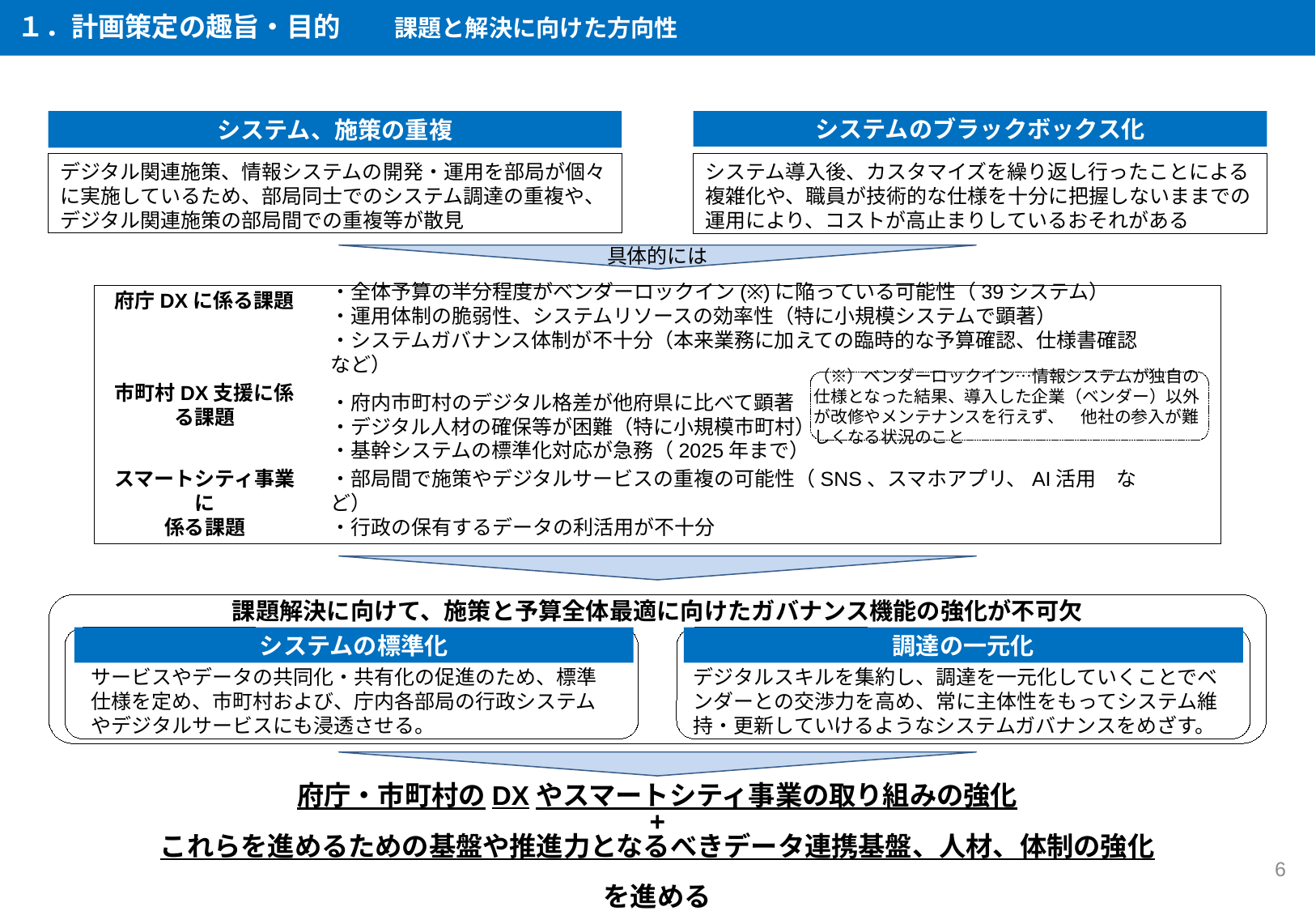

１．計画策定の趣旨・目的　　課題と解決に向けた方向性
システム、施策の重複
システムのブラックボックス化
システム導入後、カスタマイズを繰り返し行ったことによる複雑化や、職員が技術的な仕様を十分に把握しないままでの運用により、コストが高止まりしているおそれがある
デジタル関連施策、情報システムの開発・運用を部局が個々に実施しているため、部局同士でのシステム調達の重複や、デジタル関連施策の部局間での重複等が散見
具体的には

府庁DXに係る課題

・全体予算の半分程度がベンダーロックイン(※)に陥っている可能性（39システム）
・運用体制の脆弱性、システムリソースの効率性（特に小規模システムで顕著）
・システムガバナンス体制が不十分（本来業務に加えての臨時的な予算確認、仕様書確認など）
市町村DX支援に係る課題
（※）ベンダーロックイン…情報システムが独自の仕様となった結果、導入した企業（ベンダー）以外が改修やメンテナンスを行えず、　他社の参入が難しくなる状況のこと
・府内市町村のデジタル格差が他府県に比べて顕著
・デジタル人材の確保等が困難（特に小規模市町村）
・基幹システムの標準化対応が急務（2025年まで）
スマートシティ事業に
係る課題
・部局間で施策やデジタルサービスの重複の可能性（SNS、スマホアプリ、AI活用　など）
・行政の保有するデータの利活用が不十分

課題解決に向けて、施策と予算全体最適に向けたガバナンス機能の強化が不可欠

システムの標準化
調達の一元化

サービスやデータの共同化・共有化の促進のため、標準仕様を定め、市町村および、庁内各部局の行政システムやデジタルサービスにも浸透させる。
デジタルスキルを集約し、調達を一元化していくことでベンダーとの交渉力を高め、常に主体性をもってシステム維持・更新していけるようなシステムガバナンスをめざす。

府庁・市町村のDXやスマートシティ事業の取り組みの強化
+
これらを進めるための基盤や推進力となるべきデータ連携基盤、人材、体制の強化
を進める
6